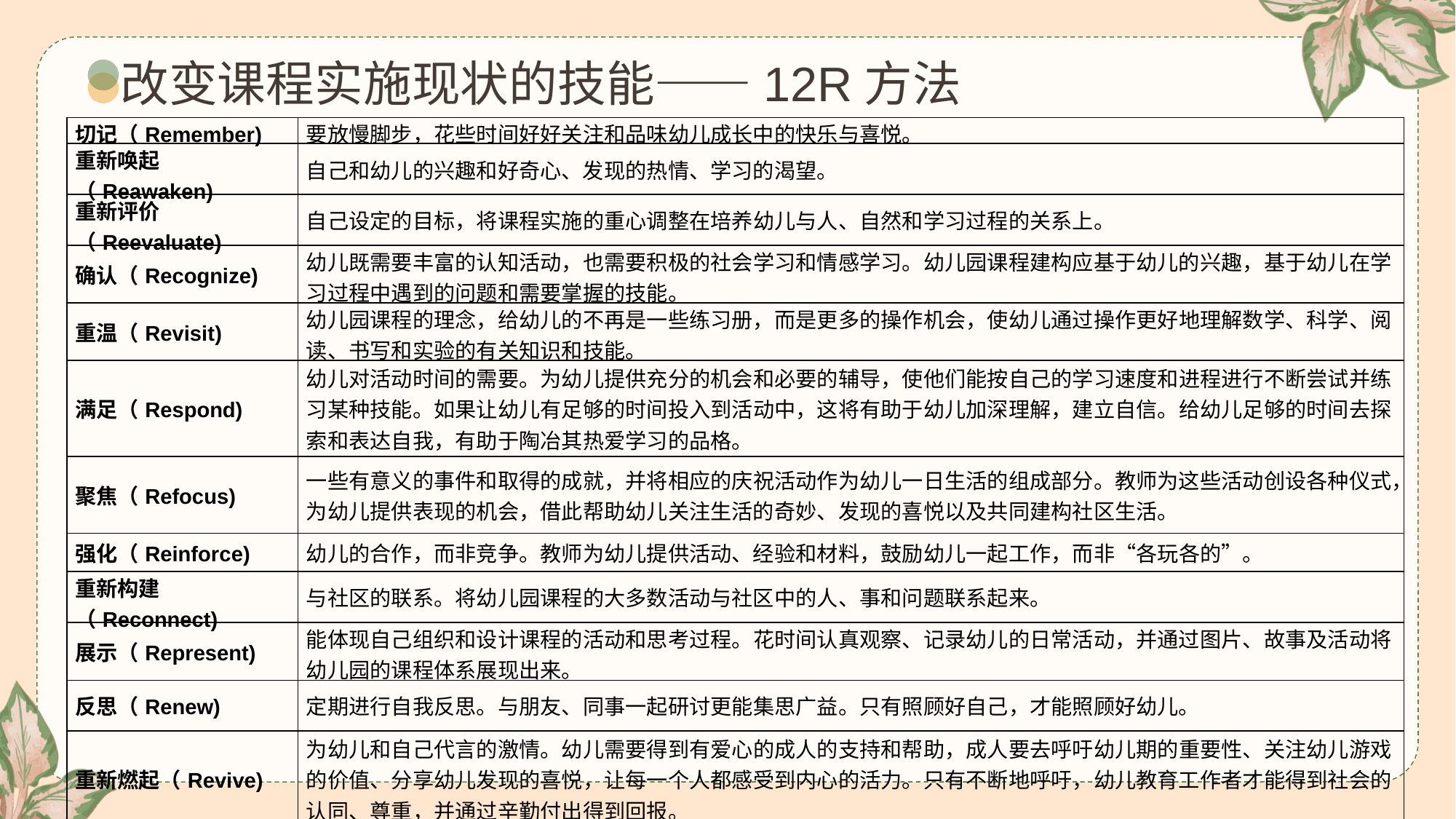

改变课程实施现状的技能——12R方法

| 切记（Remember) | 要放慢脚步，花些时间好好关注和品味幼儿成长中的快乐与喜悦。 |
| --- | --- |
| 重新唤起（Reawaken) | 自己和幼儿的兴趣和好奇心、发现的热情、学习的渴望。 |
| 重新评价（Reevaluate) | 自己设定的目标，将课程实施的重心调整在培养幼儿与人、自然和学习过程的关系上。 |
| 确认（Recognize) | 幼儿既需要丰富的认知活动，也需要积极的社会学习和情感学习。幼儿园课程建构应基于幼儿的兴趣，基于幼儿在学习过程中遇到的问题和需要掌握的技能。 |
| 重温（Revisit) | 幼儿园课程的理念，给幼儿的不再是一些练习册，而是更多的操作机会，使幼儿通过操作更好地理解数学、科学、阅读、书写和实验的有关知识和技能。 |
| 满足（Respond) | 幼儿对活动时间的需要。为幼儿提供充分的机会和必要的辅导，使他们能按自己的学习速度和进程进行不断尝试并练习某种技能。如果让幼儿有足够的时间投入到活动中，这将有助于幼儿加深理解，建立自信。给幼儿足够的时间去探索和表达自我，有助于陶冶其热爱学习的品格。 |
| 聚焦（Refocus) | 一些有意义的事件和取得的成就，并将相应的庆祝活动作为幼儿一日生活的组成部分。教师为这些活动创设各种仪式，为幼儿提供表现的机会，借此帮助幼儿关注生活的奇妙、发现的喜悦以及共同建构社区生活。 |
| 强化（Reinforce) | 幼儿的合作，而非竞争。教师为幼儿提供活动、经验和材料，鼓励幼儿一起工作，而非“各玩各的”。 |
| 重新构建（Reconnect) | 与社区的联系。将幼儿园课程的大多数活动与社区中的人、事和问题联系起来。 |
| 展示（Represent) | 能体现自己组织和设计课程的活动和思考过程。花时间认真观察、记录幼儿的日常活动，并通过图片、故事及活动将幼儿园的课程体系展现出来。 |
| 反思（Renew) | 定期进行自我反思。与朋友、同事一起研讨更能集思广益。只有照顾好自己，才能照顾好幼儿。 |
| 重新燃起（Revive) | 为幼儿和自己代言的激情。幼儿需要得到有爱心的成人的支持和帮助，成人要去呼吁幼儿期的重要性、关注幼儿游戏的价值、分享幼儿发现的喜悦，让每一个人都感受到内心的活力。只有不断地呼吁，幼儿教育工作者才能得到社会的认同、尊重，并通过辛勤付出得到回报。 |